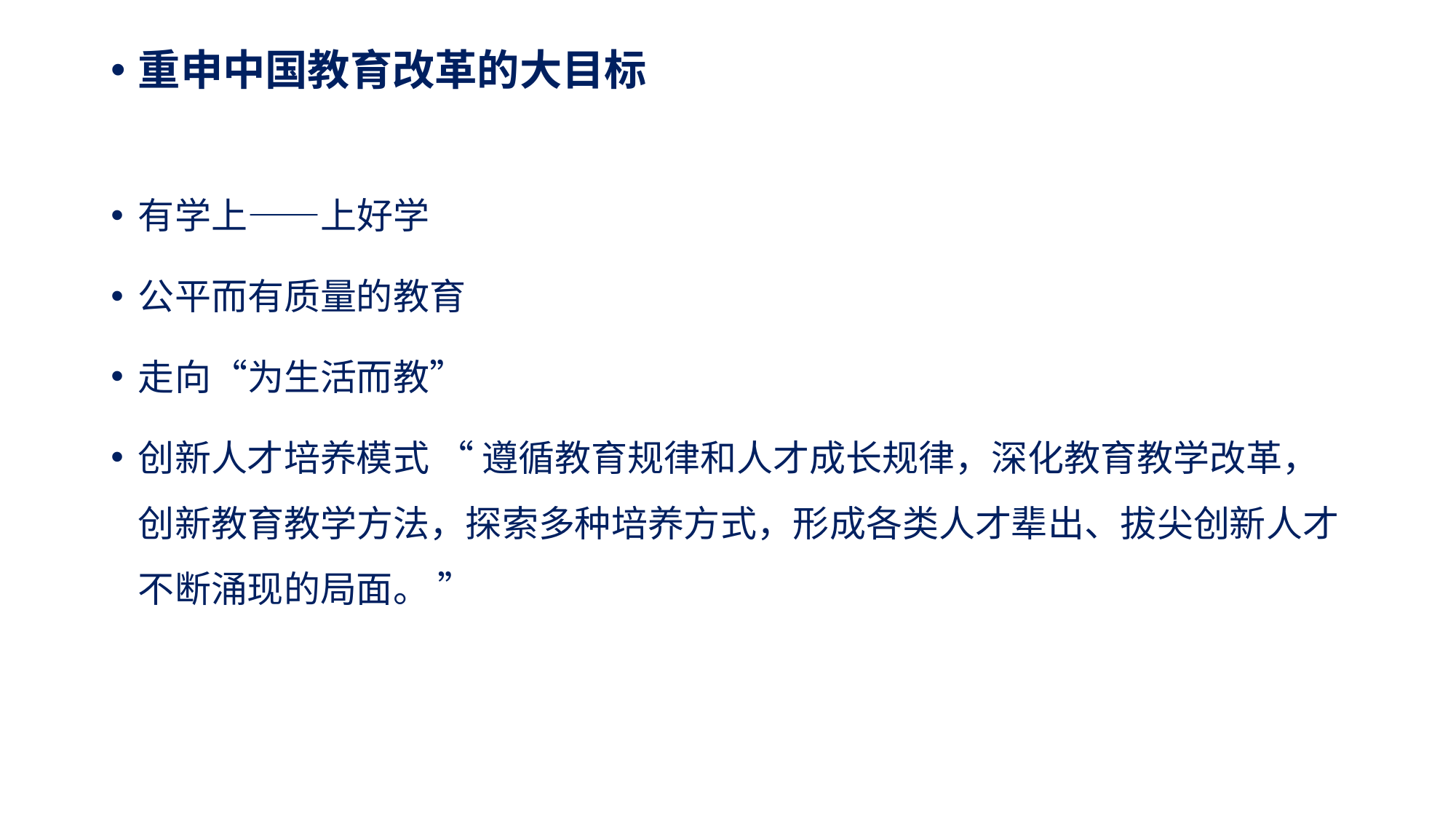

#
重申中国教育改革的大目标

有学上——上好学
公平而有质量的教育
走向“为生活而教”
创新人才培养模式 “ 遵循教育规律和人才成长规律，深化教育教学改革，创新教育教学方法，探索多种培养方式，形成各类人才辈出、拔尖创新人才不断涌现的局面。 ”